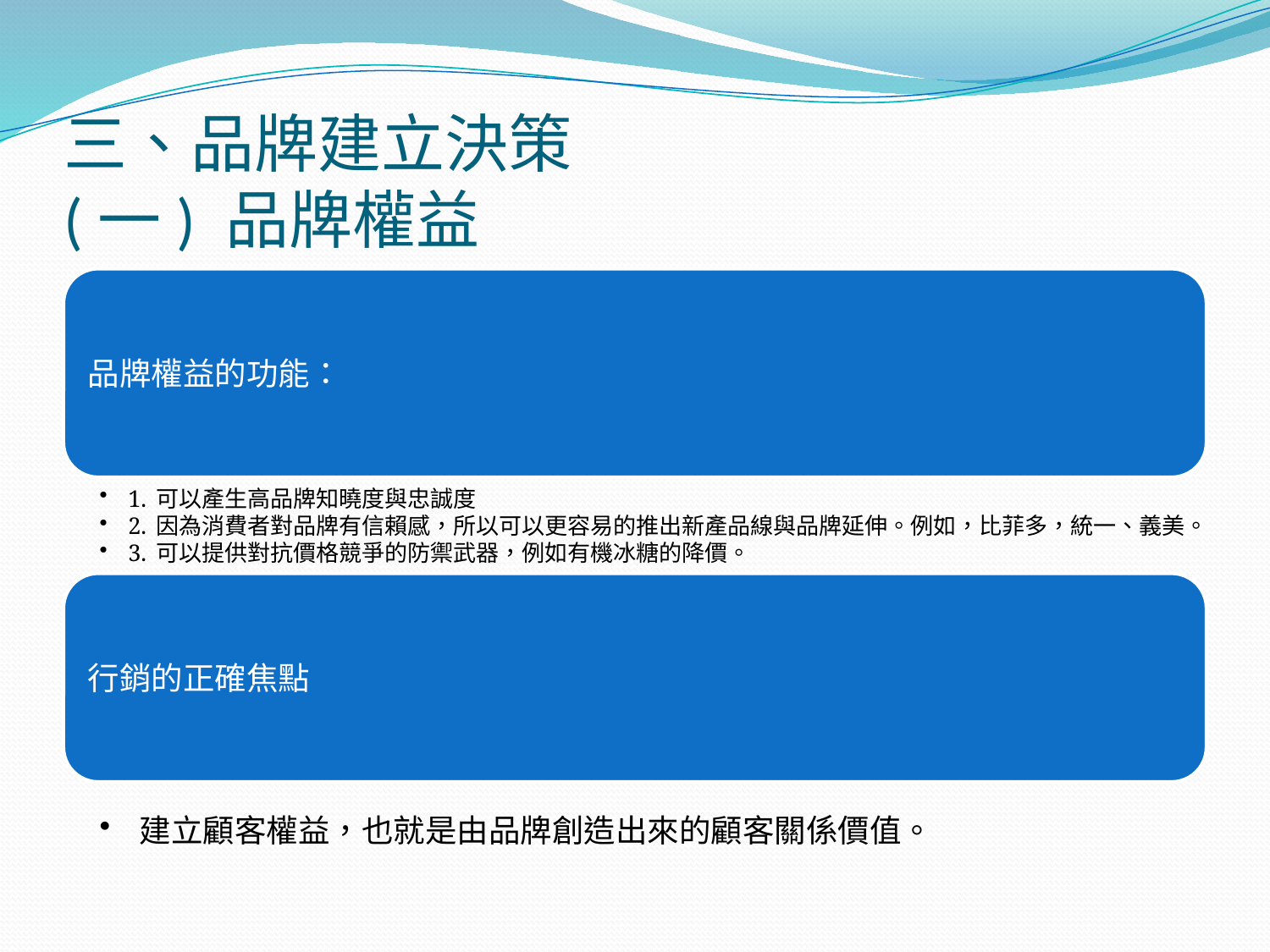

# 三、品牌建立決策 (一) 品牌權益
品牌權益的功能：
1. 可以產生高品牌知曉度與忠誠度
2. 因為消費者對品牌有信賴感，所以可以更容易的推出新產品線與品牌延伸。例如，比菲多，統一、義美。
3. 可以提供對抗價格競爭的防禦武器，例如有機冰糖的降價。
行銷的正確焦點
建立顧客權益，也就是由品牌創造出來的顧客關係價值。